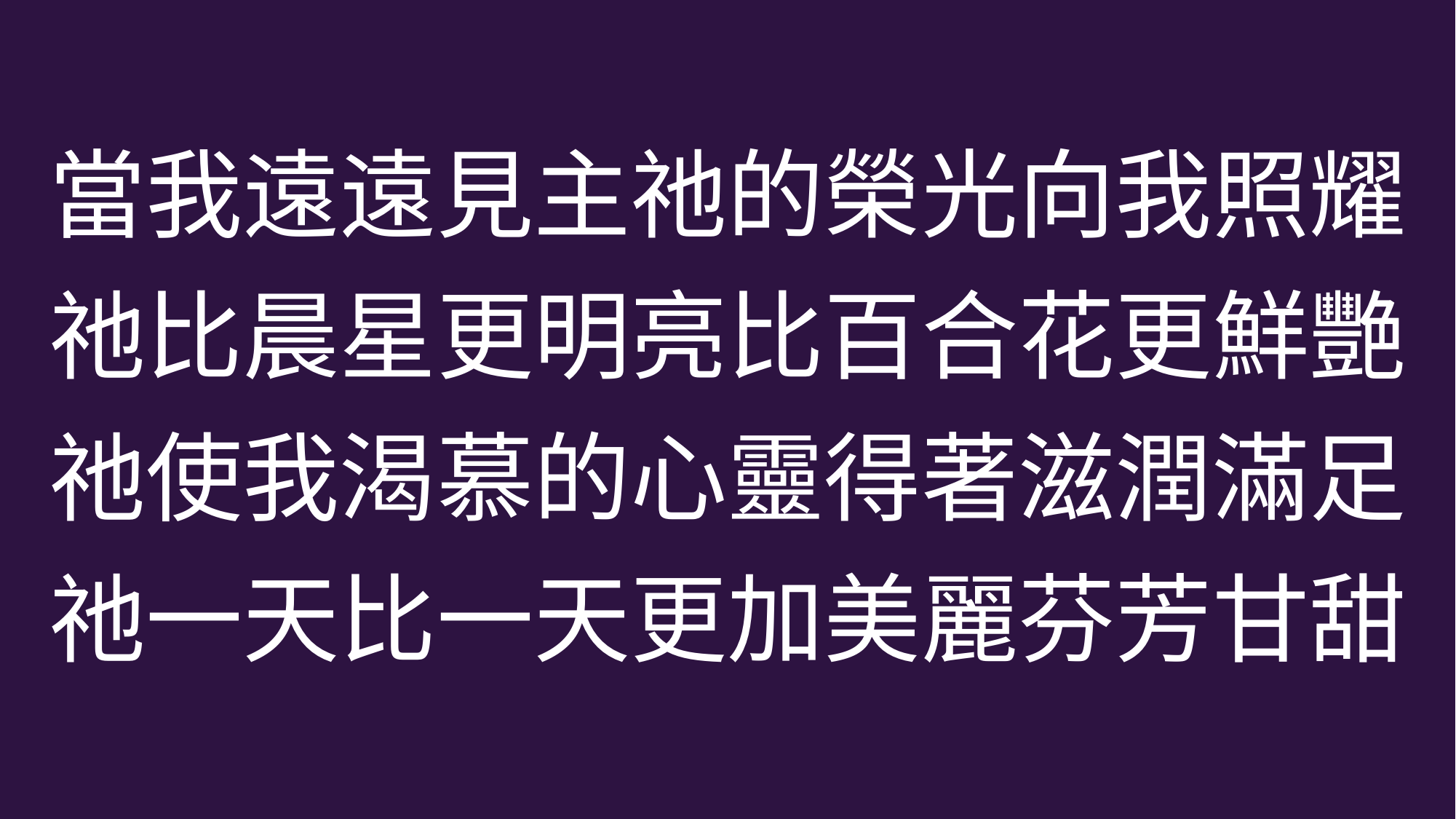

當我遠遠見主祂的榮光向我照耀
祂比晨星更明亮比百合花更鮮艷
祂使我渴慕的心靈得著滋潤滿足
祂一天比一天更加美麗芬芳甘甜